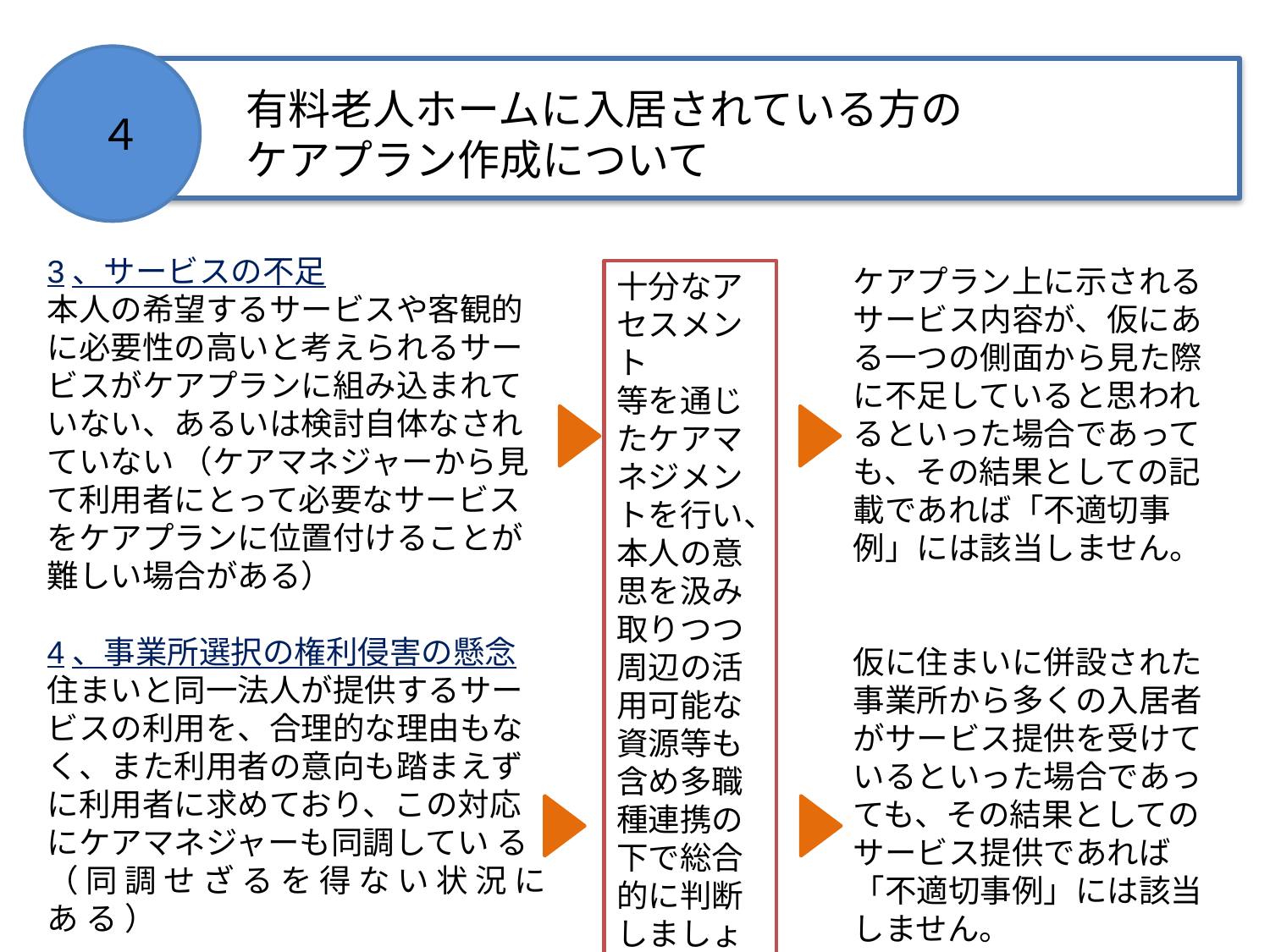

有料老人ホームに入居されている方の
ケアプラン作成について
４
3、サービスの不足
本人の希望するサービスや客観的に必要性の高いと考えられるサービスがケアプランに組み込まれていない、あるいは検討自体なされていない （ケアマネジャーから見て利用者にとって必要なサービスをケアプランに位置付けることが難しい場合がある）

4、事業所選択の権利侵害の懸念
住まいと同一法人が提供するサービスの利用を、合理的な理由もなく、また利用者の意向も踏まえずに利用者に求めており、この対応にケアマネジャーも同調してい る （ 同 調 せ ざ る を 得 な い 状 況 に あ る ）
ケアプラン上に示されるサービス内容が、仮にある一つの側面から見た際に不足していると思われるといった場合であっても、その結果としての記載であれば「不適切事例」には該当しません。

仮に住まいに併設された事業所から多くの入居者がサービス提供を受けているといった場合であっても、その結果としてのサービス提供であれば「不適切事例」には該当しません。
十分なアセスメント
等を通じたケアマネジメントを行い、本人の意思を汲み取りつつ周辺の活用可能な資源等も含め多職種連携の下で総合的に判断しましょう。